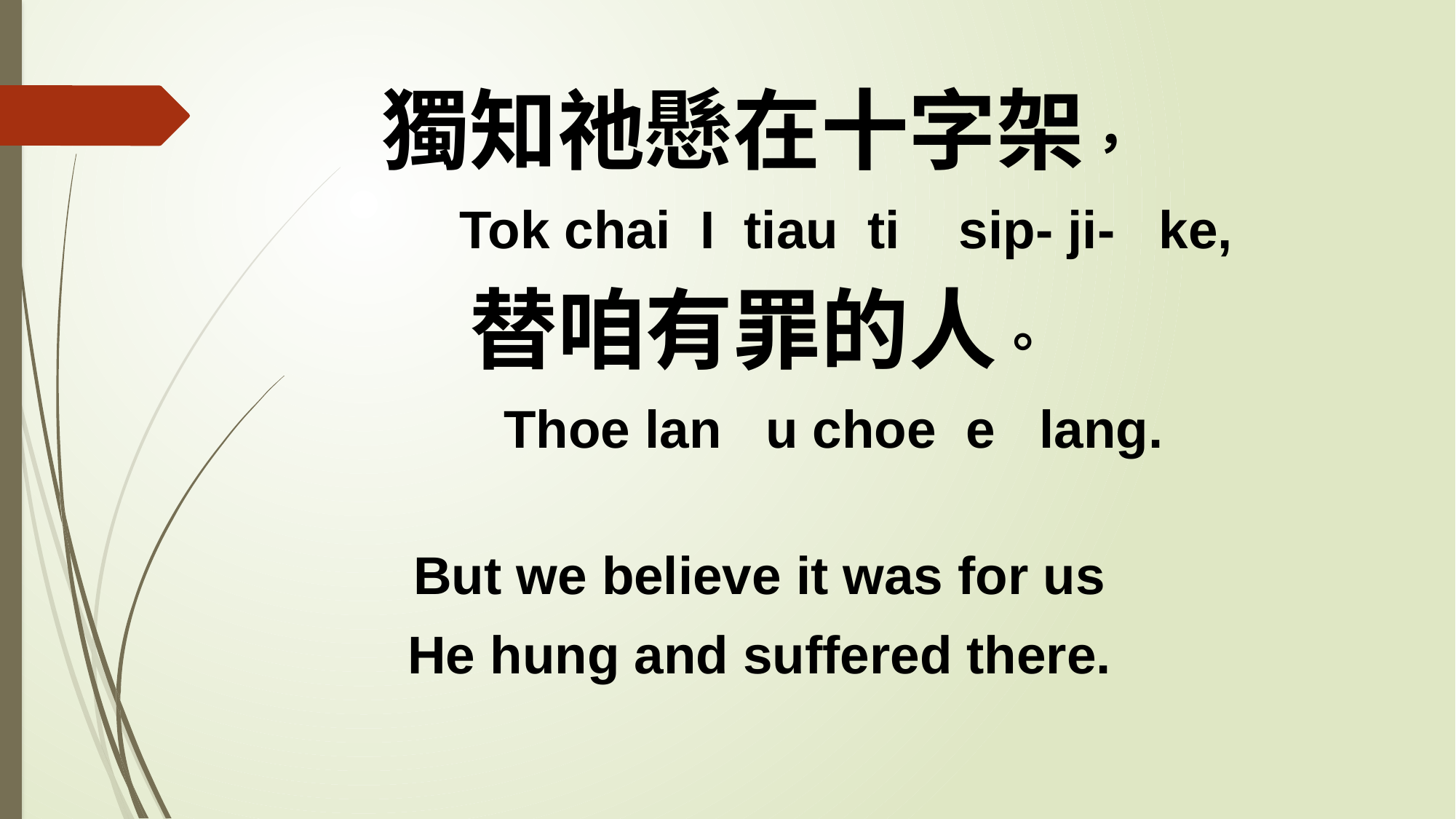

獨知祂懸在十字架，
               Tok chai  I  tiau  ti    sip- ji-   ke,
替咱有罪的人。
                  Thoe lan   u choe  e   lang.

But we believe it was for us
He hung and suffered there.